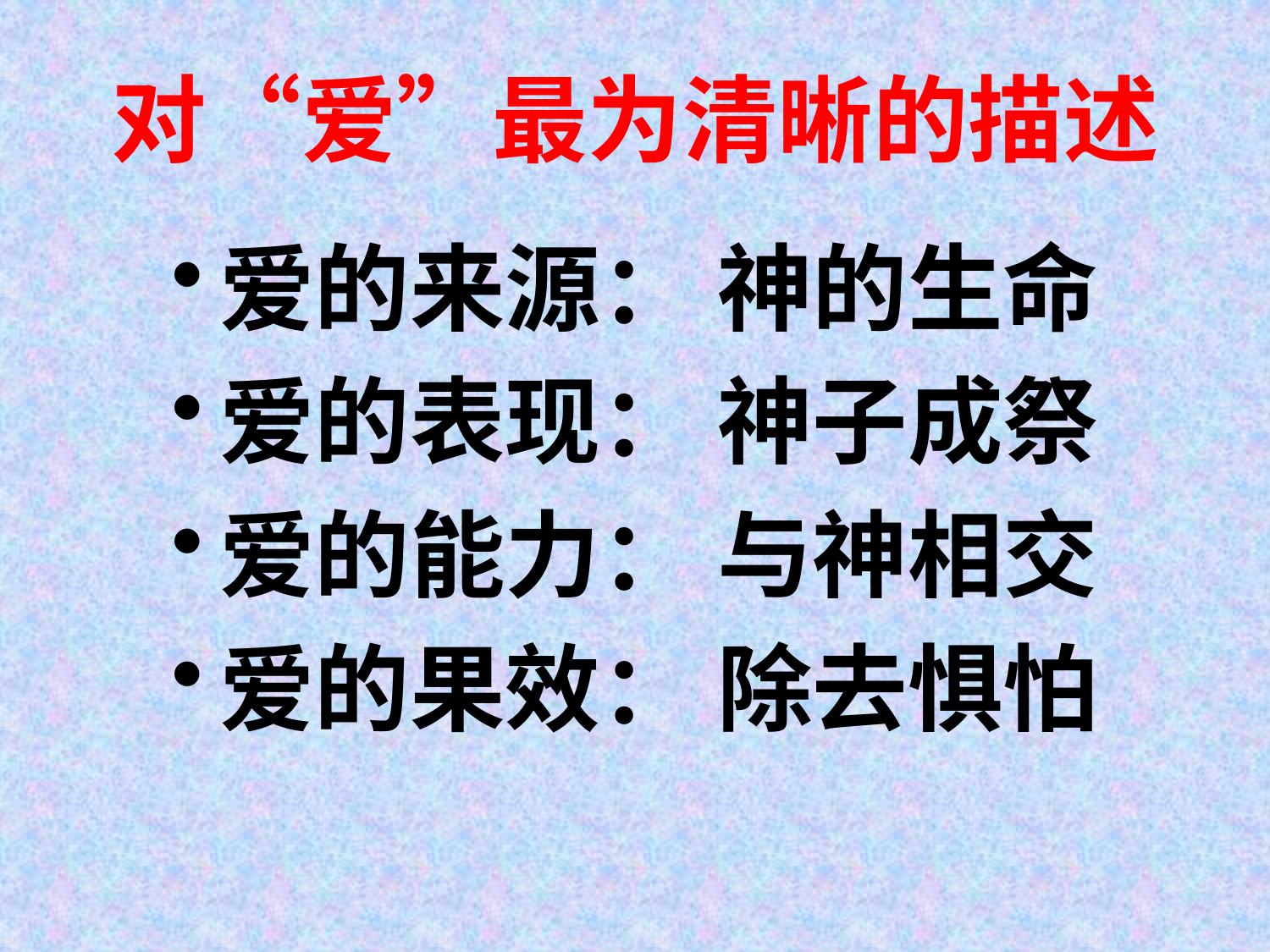

# 对“爱”最为清晰的描述
爱的来源： 神的生命
爱的表现： 神子成祭
爱的能力： 与神相交
爱的果效： 除去惧怕